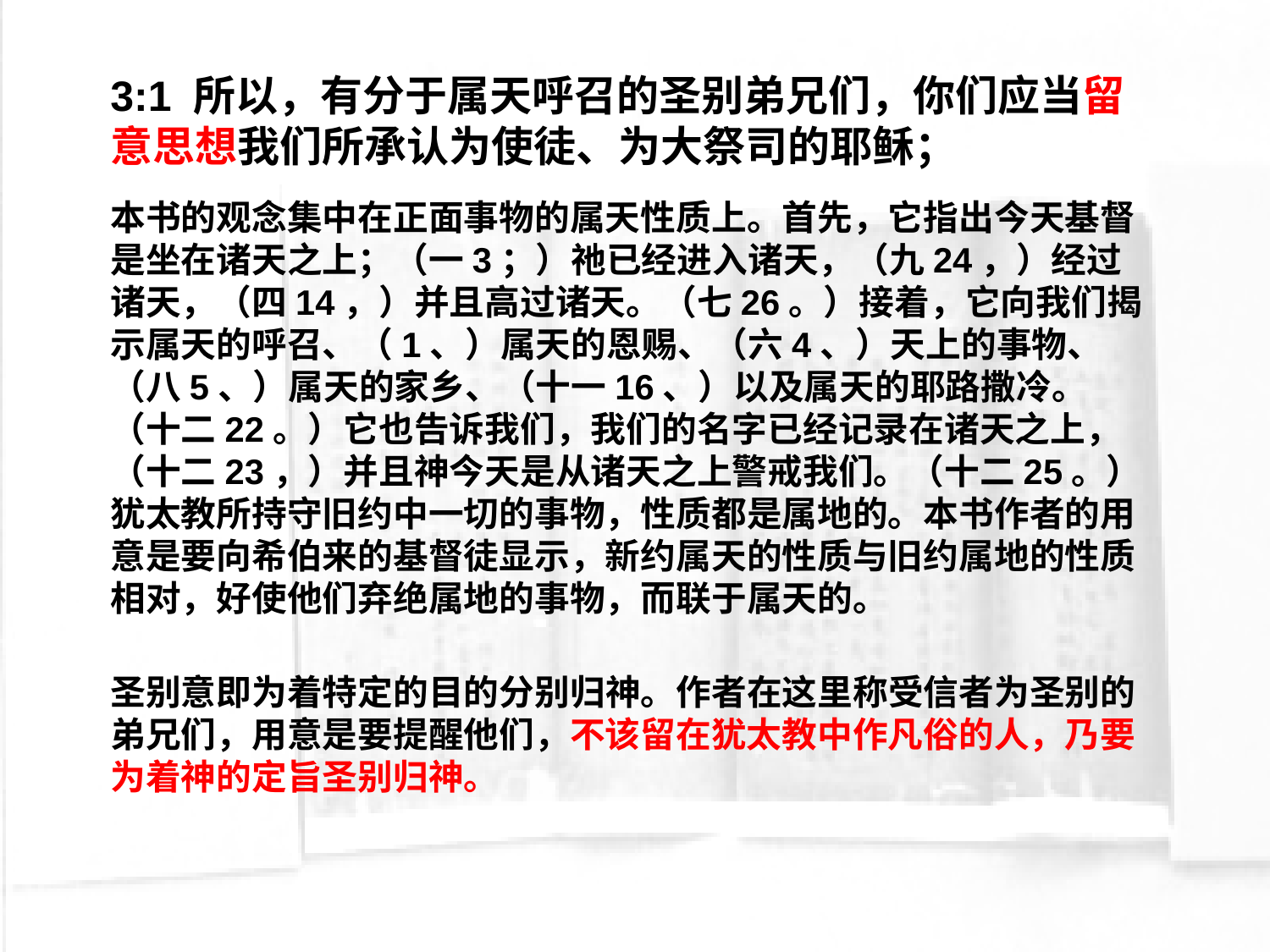

3:1 所以，有分于属天呼召的圣别弟兄们，你们应当留意思想我们所承认为使徒、为大祭司的耶稣；
本书的观念集中在正面事物的属天性质上。首先，它指出今天基督是坐在诸天之上；（一3；）祂已经进入诸天，（九24，）经过诸天，（四14，）并且高过诸天。（七26。）接着，它向我们揭示属天的呼召、（1、）属天的恩赐、（六4、）天上的事物、（八5、）属天的家乡、（十一16、）以及属天的耶路撒冷。（十二22。）它也告诉我们，我们的名字已经记录在诸天之上，（十二23，）并且神今天是从诸天之上警戒我们。（十二25。）犹太教所持守旧约中一切的事物，性质都是属地的。本书作者的用意是要向希伯来的基督徒显示，新约属天的性质与旧约属地的性质相对，好使他们弃绝属地的事物，而联于属天的。
圣别意即为着特定的目的分别归神。作者在这里称受信者为圣别的弟兄们，用意是要提醒他们，不该留在犹太教中作凡俗的人，乃要为着神的定旨圣别归神。